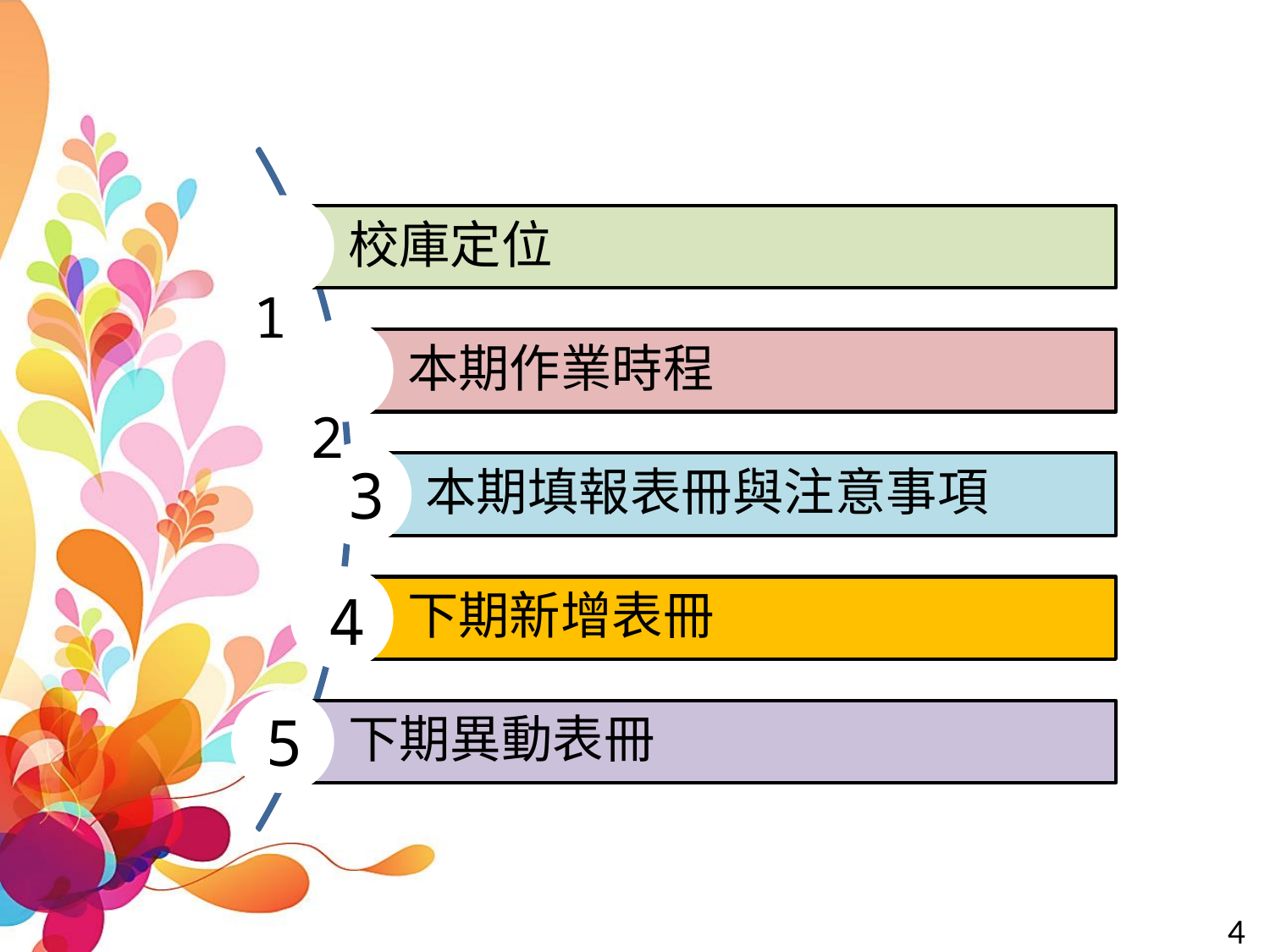

校庫定位
本期作業時程
本期填報表冊與注意事項
下期新增表冊
下期異動表冊
 1
 2
3
4
5
4